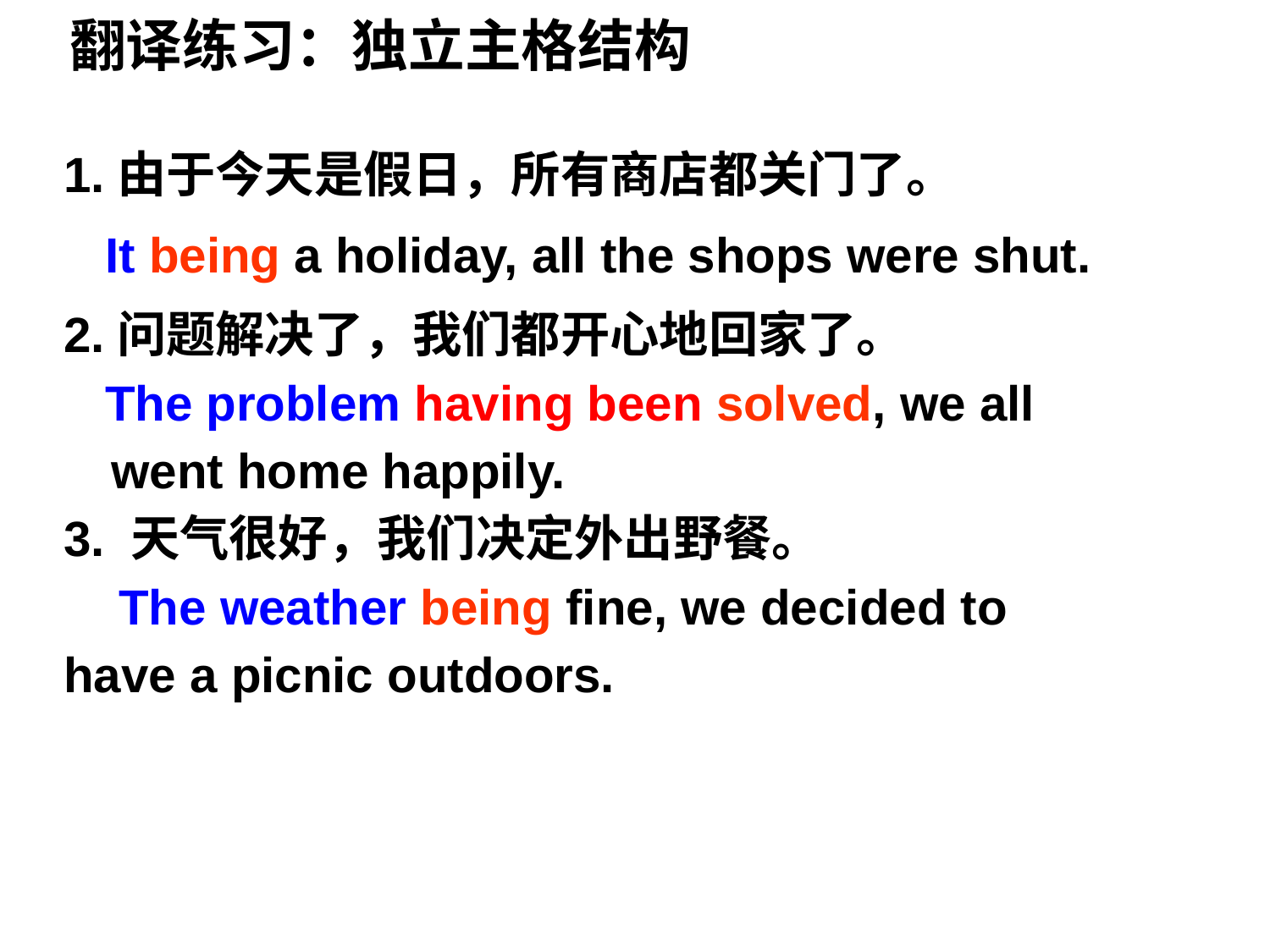

翻译练习：独立主格结构
1.由于今天是假日，所有商店都关门了。
   It being a holiday, all the shops were shut.
2.问题解决了，我们都开心地回家了。
   The problem having been solved, we all went home happily.
3. 天气很好，我们决定外出野餐。
    The weather being fine, we decided to
have a picnic outdoors.